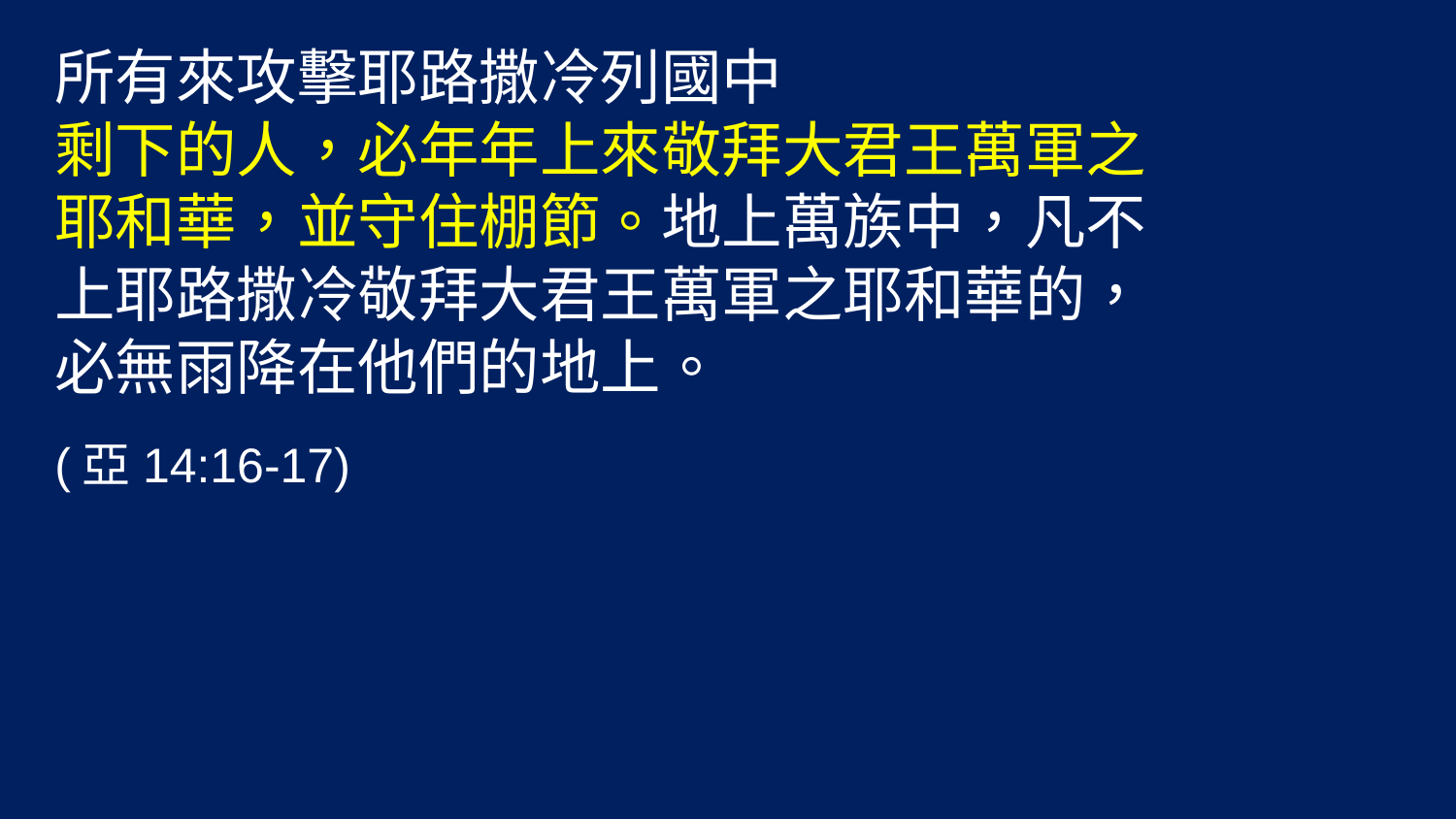

所有來攻擊耶路撒冷列國中
剩下的人，必年年上來敬拜大君王萬軍之
耶和華，並守住棚節。地上萬族中，凡不
上耶路撒冷敬拜大君王萬軍之耶和華的，
必無雨降在他們的地上。
(亞14:16-17)